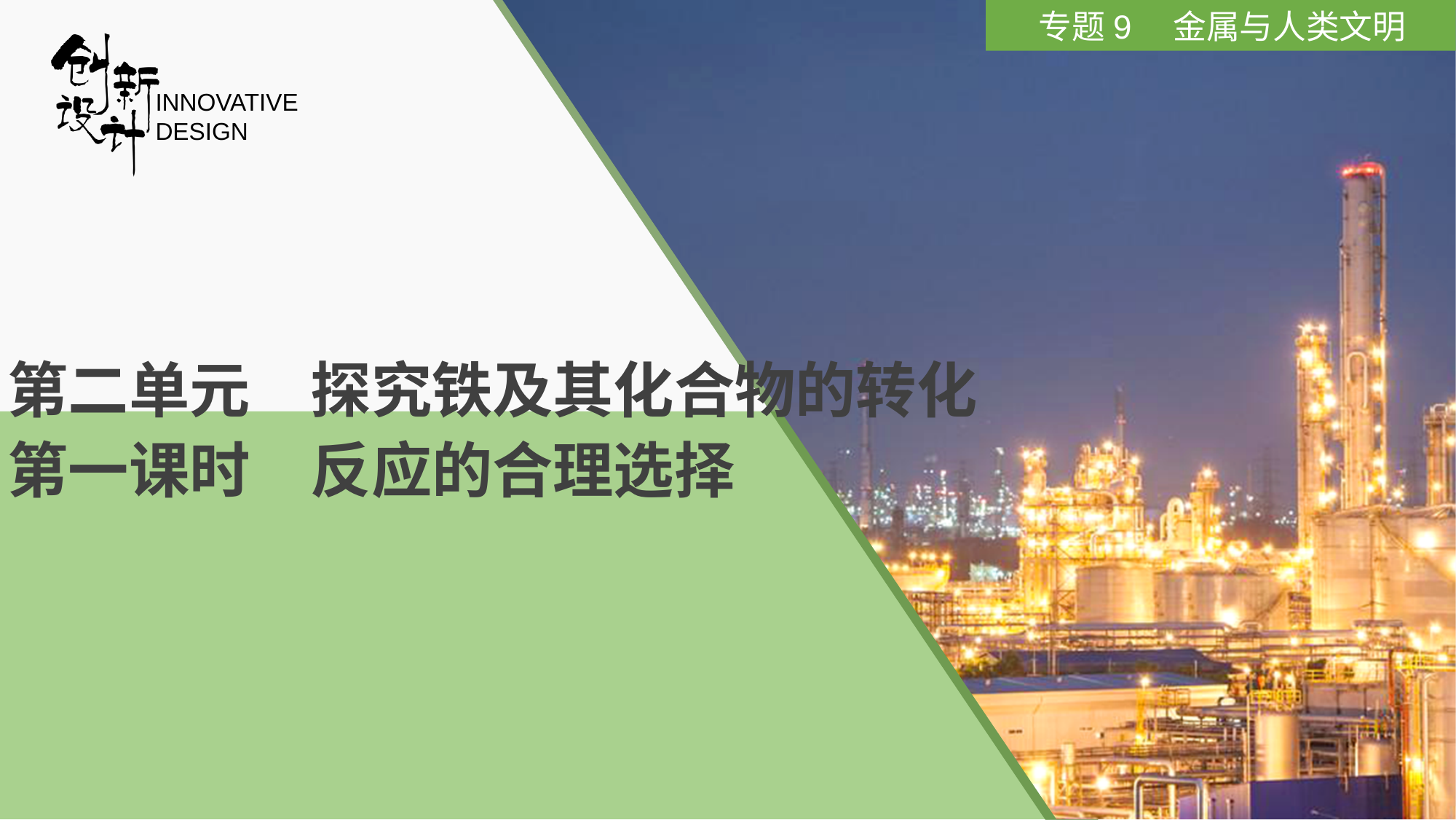

专题9　金属与人类文明
第二单元　探究铁及其化合物的转化
第一课时　反应的合理选择